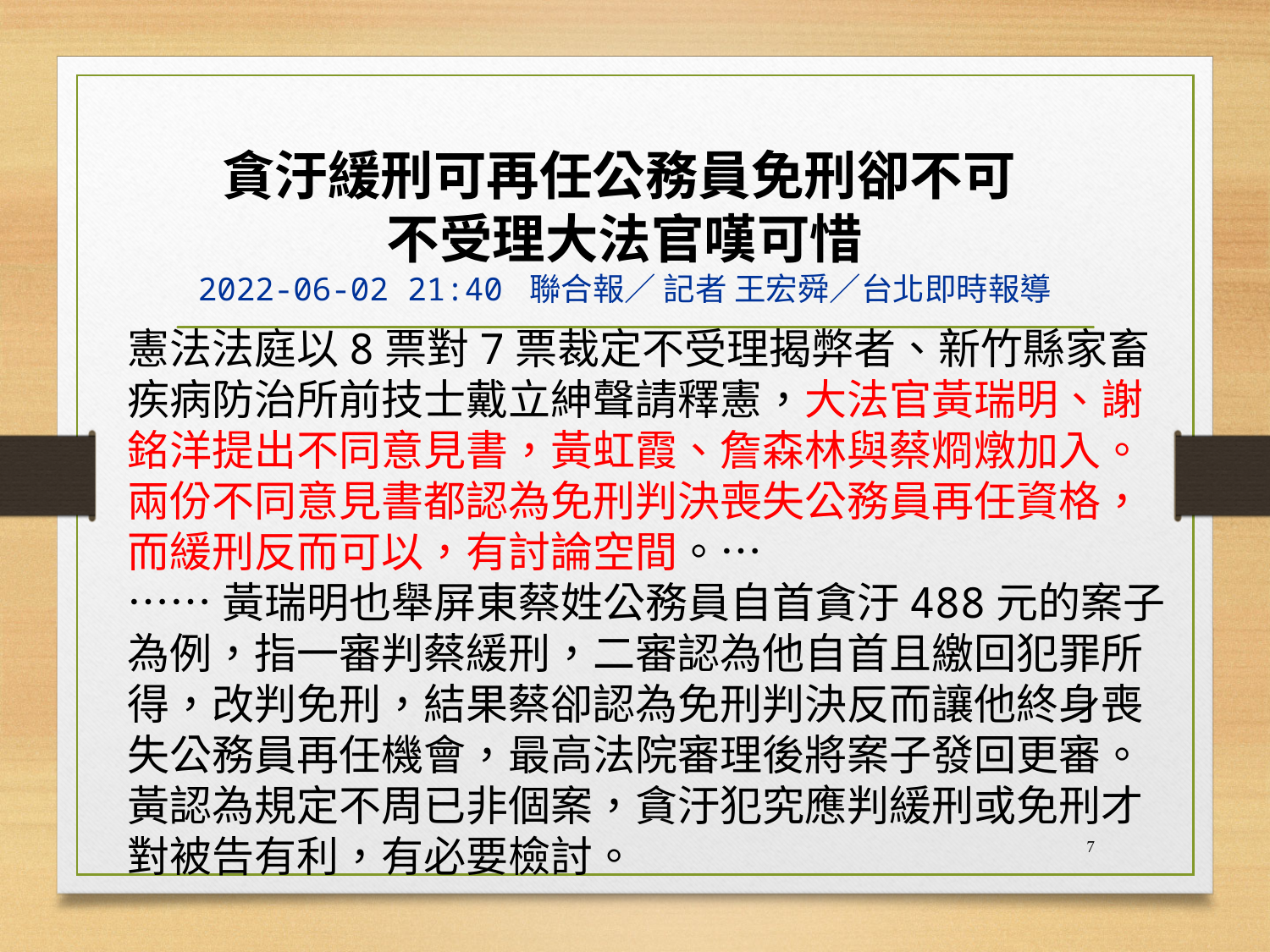

貪汙緩刑可再任公務員免刑卻不可
不受理大法官嘆可惜
2022-06-02 21:40 聯合報／ 記者 王宏舜／台北即時報導
憲法法庭以8票對7票裁定不受理揭弊者、新竹縣家畜疾病防治所前技士戴立紳聲請釋憲，大法官黃瑞明、謝銘洋提出不同意見書，黃虹霞、詹森林與蔡烱燉加入。兩份不同意見書都認為免刑判決喪失公務員再任資格，而緩刑反而可以，有討論空間。…
……黃瑞明也舉屏東蔡姓公務員自首貪汙488元的案子為例，指一審判蔡緩刑，二審認為他自首且繳回犯罪所得，改判免刑，結果蔡卻認為免刑判決反而讓他終身喪失公務員再任機會，最高法院審理後將案子發回更審。黃認為規定不周已非個案，貪汙犯究應判緩刑或免刑才對被告有利，有必要檢討。
7